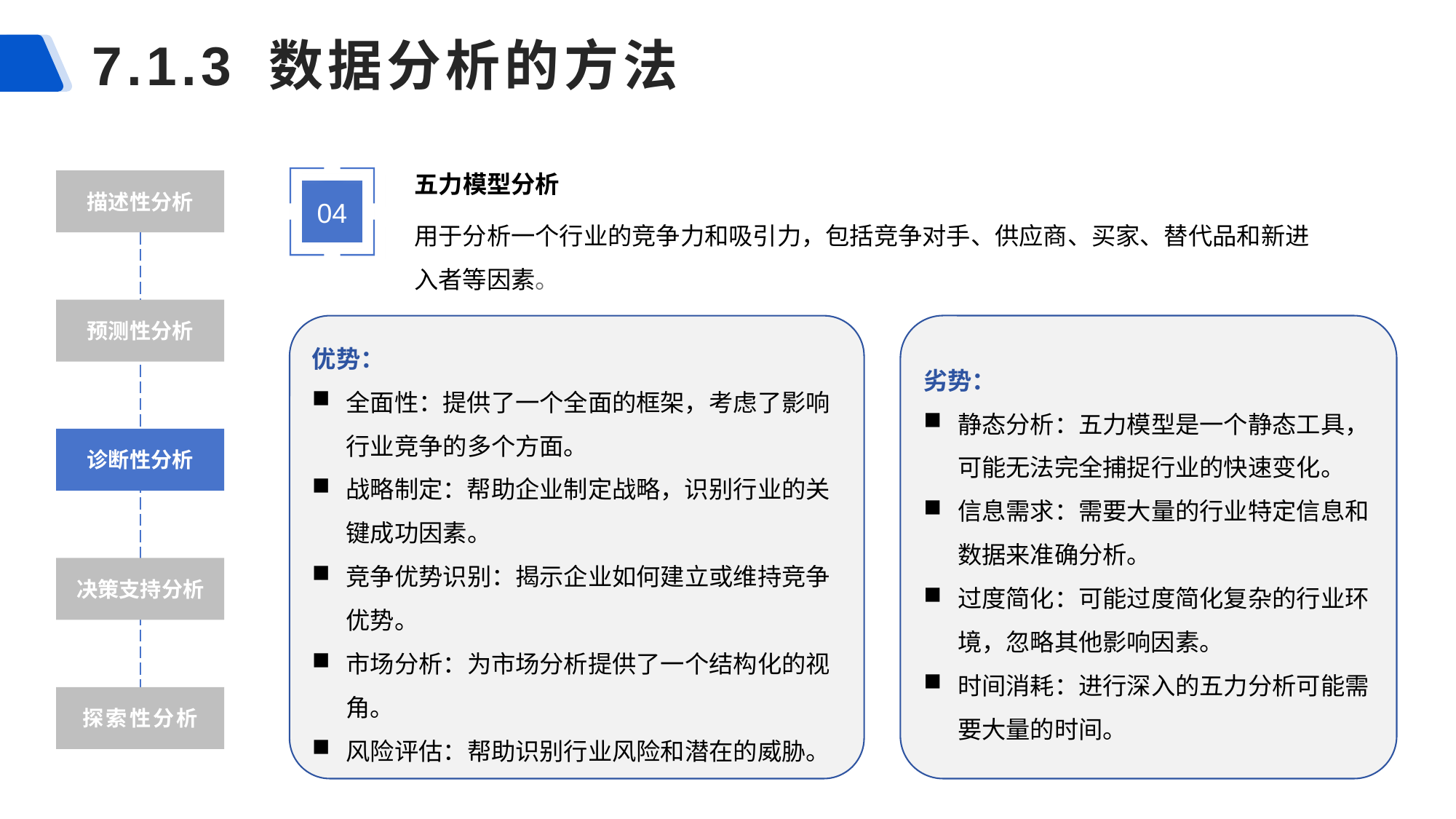

# 7.1.3 数据分析的方法
五力模型分析

04
描述性分析
用于分析一个行业的竞争力和吸引力，包括竞争对手、供应商、买家、替代品和新进入者等因素。
预测性分析
劣势：
静态分析：五力模型是一个静态工具，可能无法完全捕捉行业的快速变化。
信息需求：需要大量的行业特定信息和数据来准确分析。
过度简化：可能过度简化复杂的行业环境，忽略其他影响因素。
时间消耗：进行深入的五力分析可能需要大量的时间。
优势：
全面性：提供了一个全面的框架，考虑了影响行业竞争的多个方面。
战略制定：帮助企业制定战略，识别行业的关键成功因素。
竞争优势识别：揭示企业如何建立或维持竞争优势。
市场分析：为市场分析提供了一个结构化的视角。
风险评估：帮助识别行业风险和潜在的威胁。
诊断性分析
决策支持分析
探索性分析